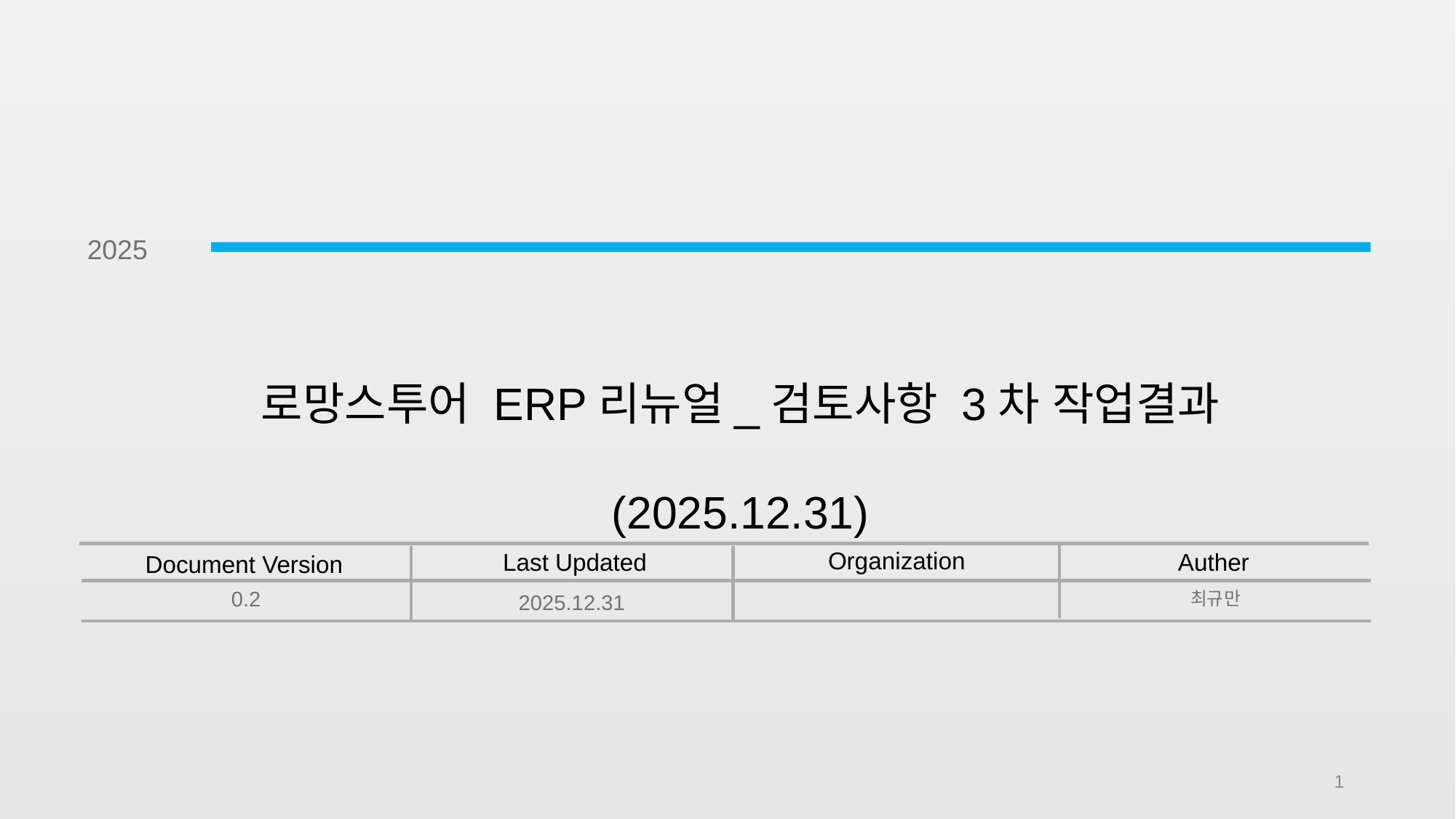

#
2025

로망스투어 ERP리뉴얼_검토사항 3차 작업결과
(2025.12.31)

Organization
Auther
Last Updated
Document Version
0.2
최규만
2025.12.31
1